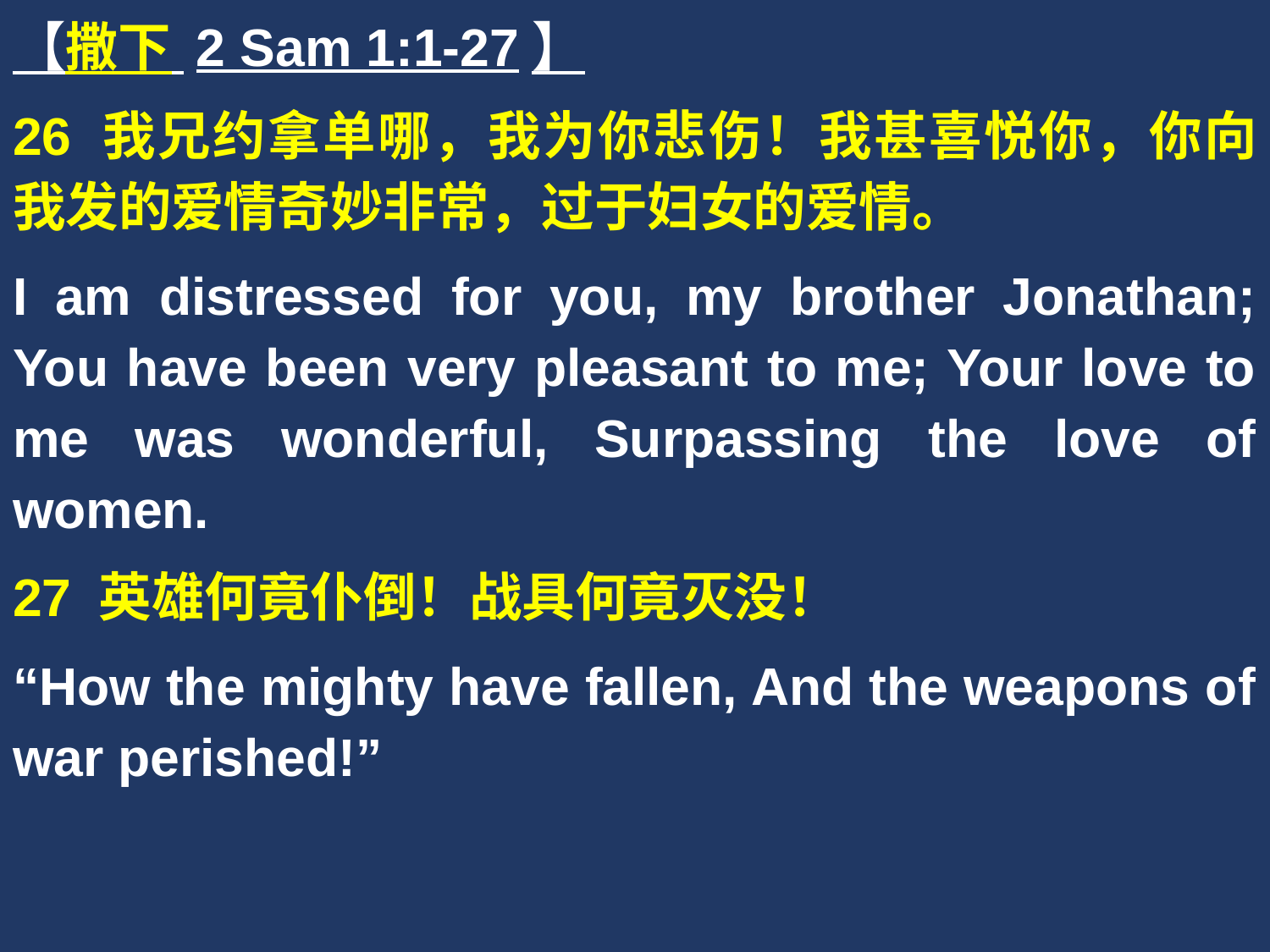

【撒下 2 Sam 1:1-27】
26 我兄约拿单哪，我为你悲伤！我甚喜悦你，你向我发的爱情奇妙非常，过于妇女的爱情。
I am distressed for you, my brother Jonathan; You have been very pleasant to me; Your love to me was wonderful, Surpassing the love of women.
27 英雄何竟仆倒！战具何竟灭没！
“How the mighty have fallen, And the weapons of war perished!”